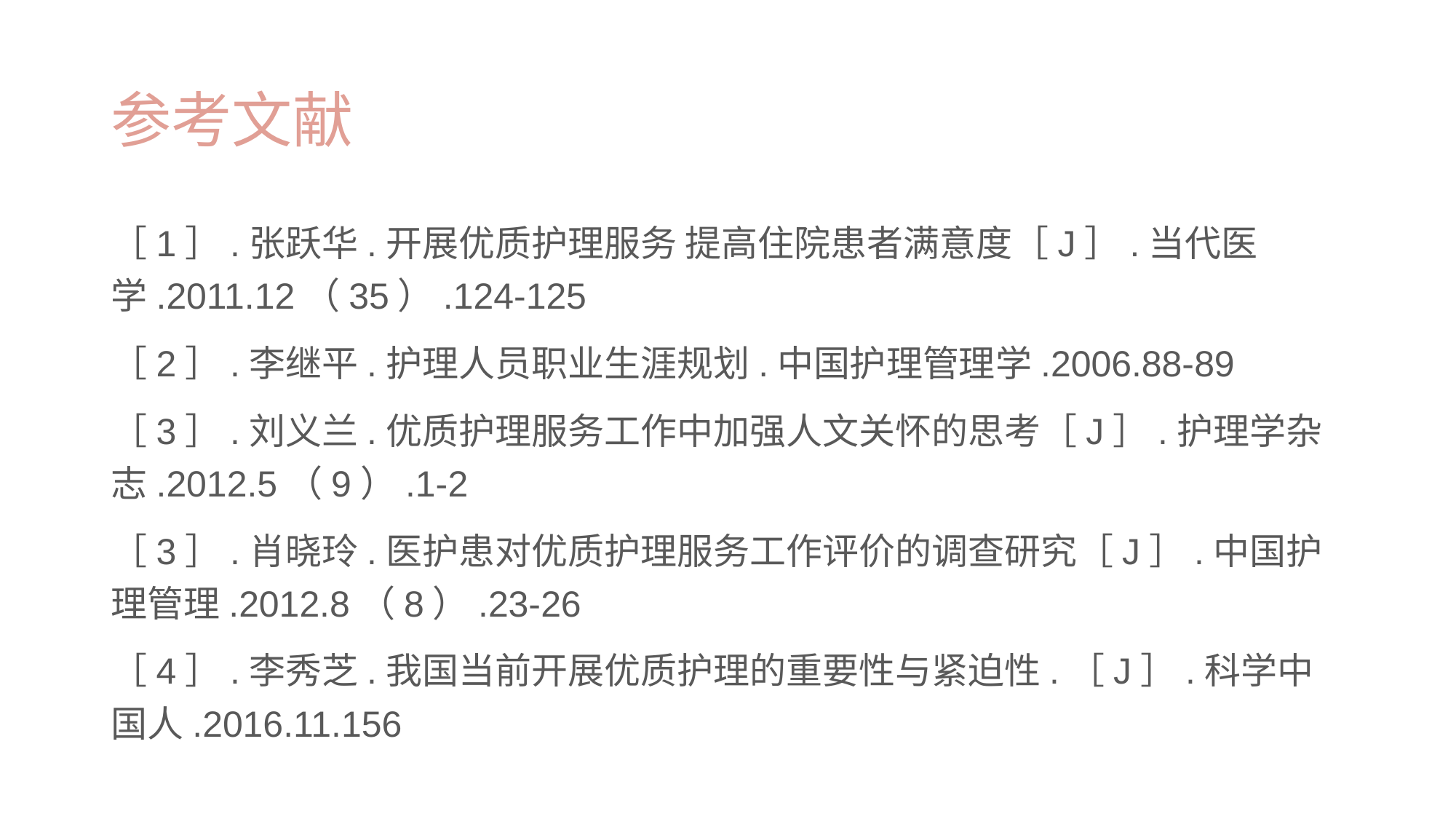

# 参考文献
［1］.张跃华.开展优质护理服务 提高住院患者满意度［J］.当代医学.2011.12（35）.124-125
［2］.李继平.护理人员职业生涯规划.中国护理管理学.2006.88-89
［3］.刘义兰.优质护理服务工作中加强人文关怀的思考［J］.护理学杂志.2012.5（9）.1-2
［3］.肖晓玲.医护患对优质护理服务工作评价的调查研究［J］.中国护理管理.2012.8（8）.23-26
［4］.李秀芝.我国当前开展优质护理的重要性与紧迫性.［J］.科学中国人.2016.11.156